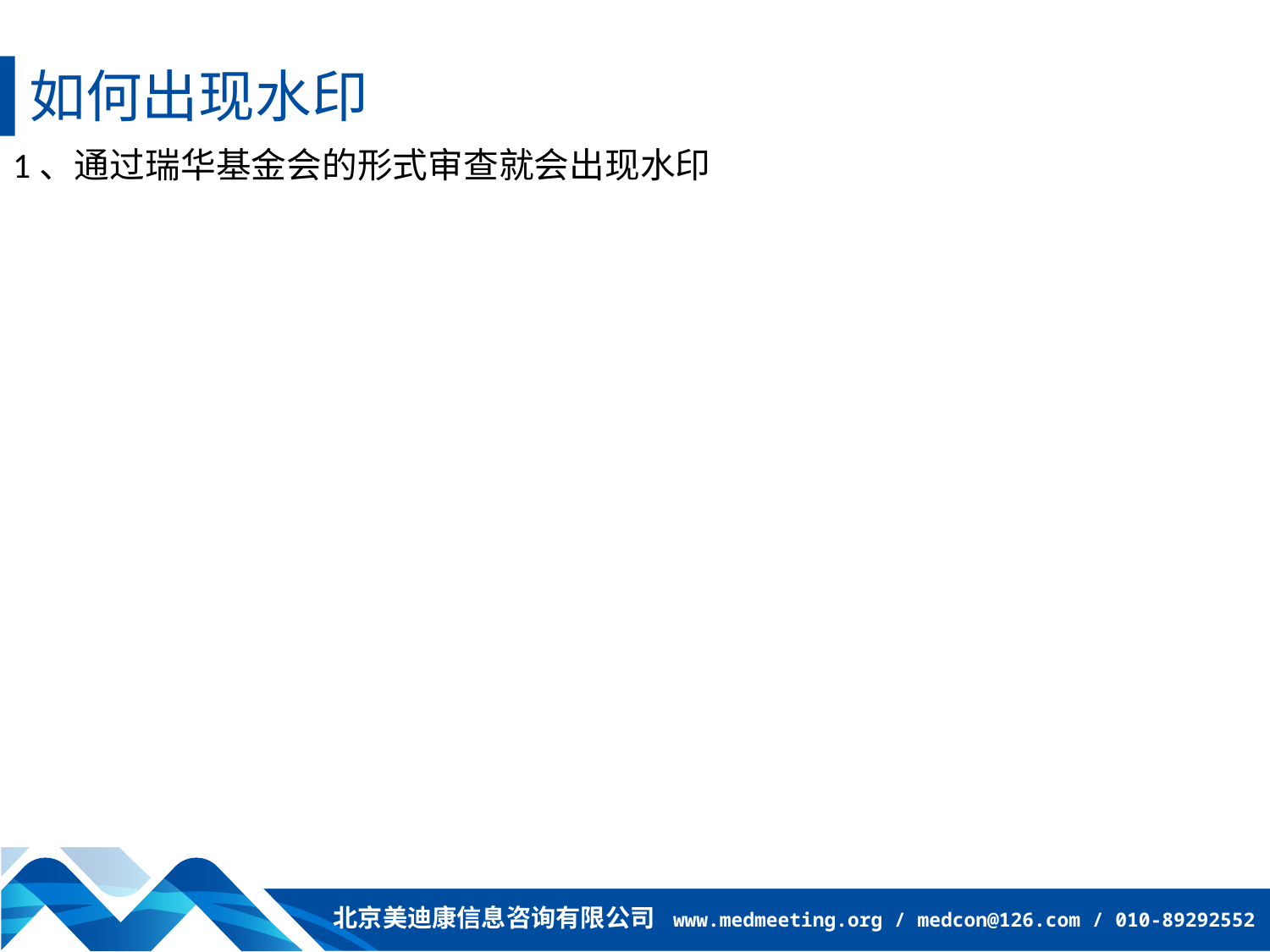

如何出现水印

1、通过瑞华基金会的形式审查就会出现水印
北京美迪康信息咨询有限公司   www.medmeeting.org / medcon@126.com / 010-89292552